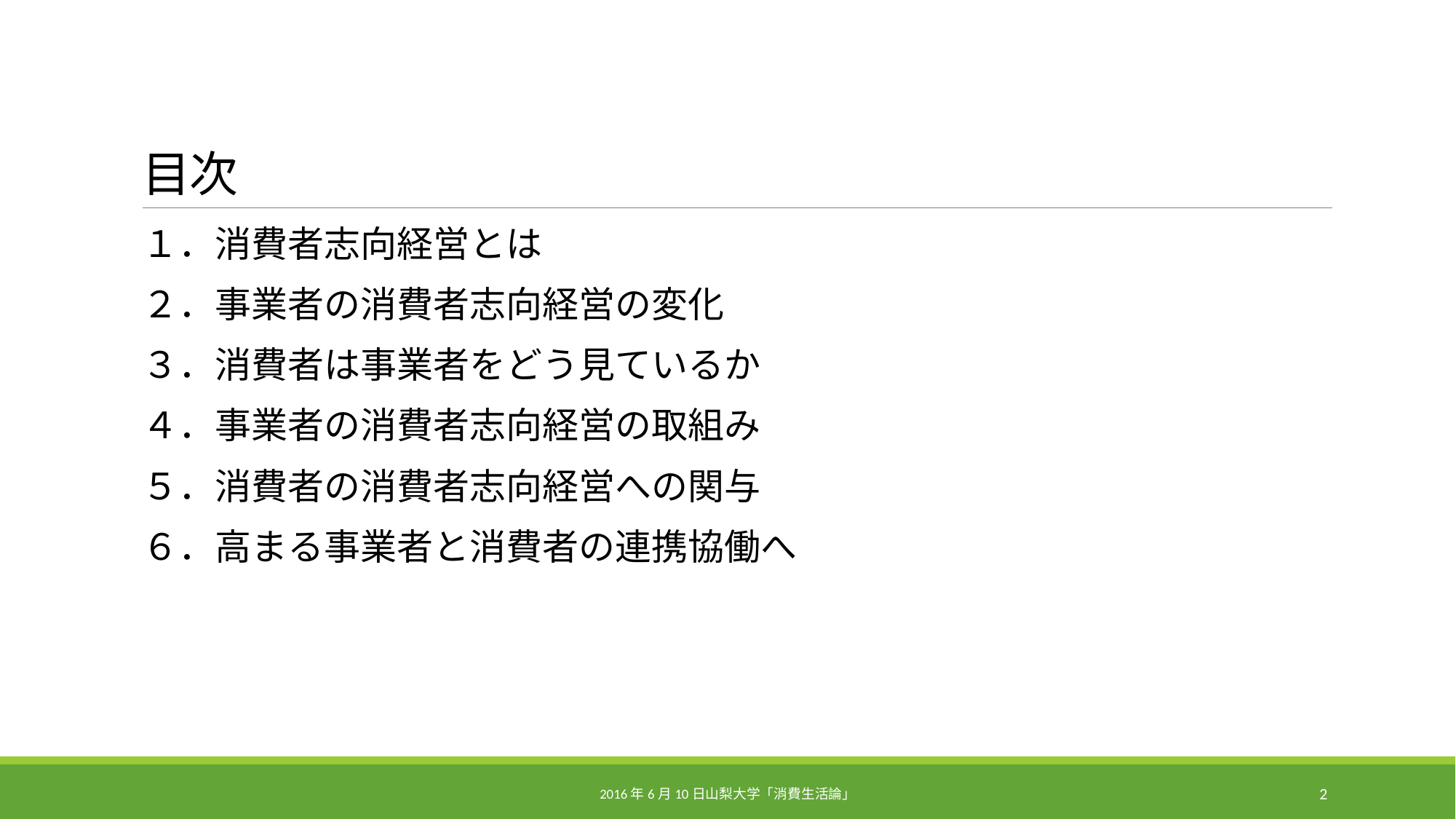

# 目次
１．消費者志向経営とは
２．事業者の消費者志向経営の変化
３．消費者は事業者をどう見ているか
４．事業者の消費者志向経営の取組み
５．消費者の消費者志向経営への関与
６．高まる事業者と消費者の連携協働へ
2016年6月10日山梨大学「消費生活論」
2